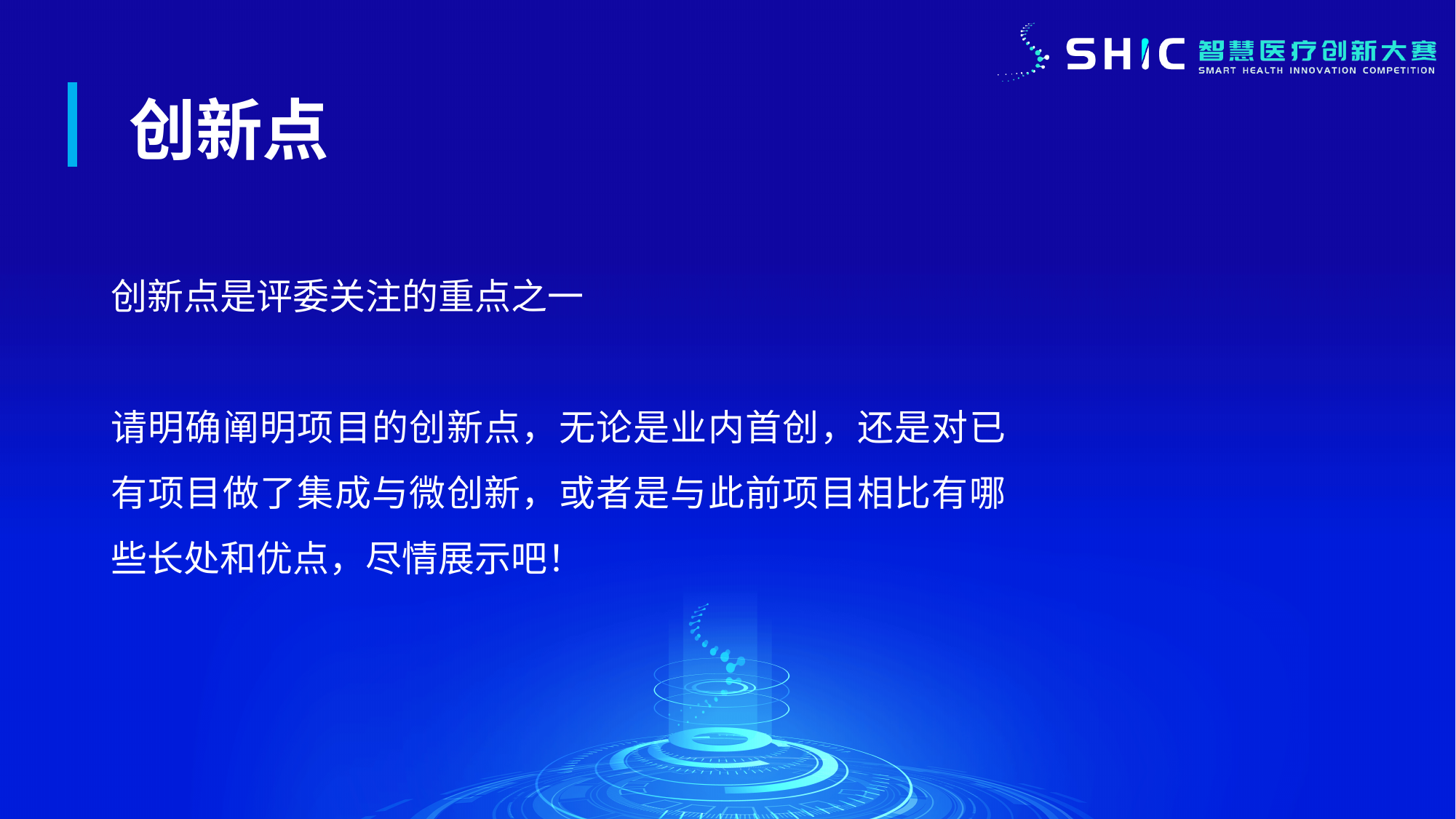

创新点
创新点是评委关注的重点之一

请明确阐明项目的创新点，无论是业内首创，还是对已有项目做了集成与微创新，或者是与此前项目相比有哪些长处和优点，尽情展示吧！